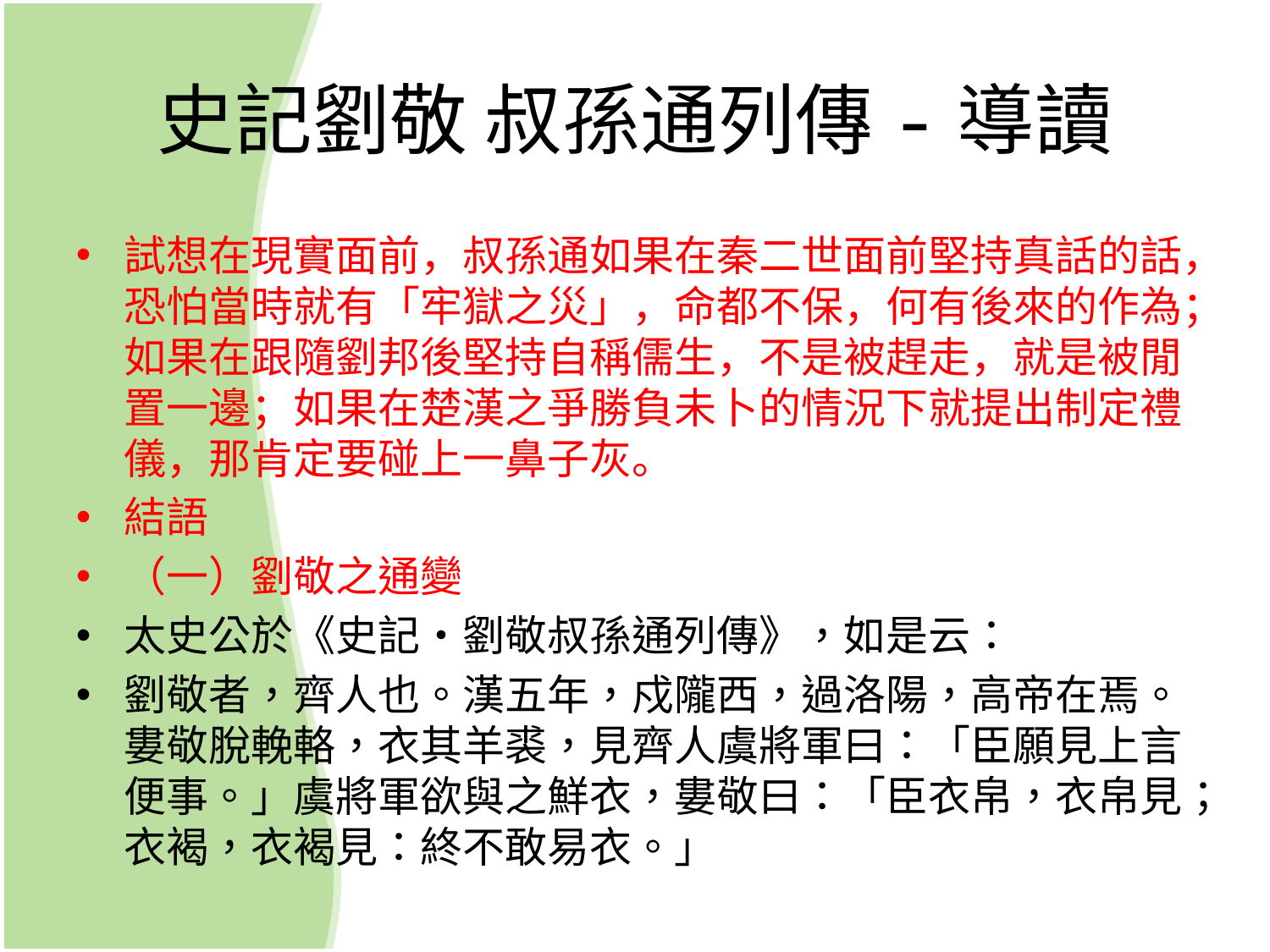

# 史記劉敬 叔孫通列傳-導讀
試想在現實面前，叔孫通如果在秦二世面前堅持真話的話，恐怕當時就有「牢獄之災」，命都不保，何有後來的作為；如果在跟隨劉邦後堅持自稱儒生，不是被趕走，就是被閒置一邊；如果在楚漢之爭勝負未卜的情況下就提出制定禮儀，那肯定要碰上一鼻子灰。
結語
（一）劉敬之通變
太史公於《史記‧劉敬叔孫通列傳》，如是云：
劉敬者，齊人也。漢五年，戍隴西，過洛陽，高帝在焉。婁敬脫輓輅，衣其羊裘，見齊人虞將軍曰：「臣願見上言便事。」虞將軍欲與之鮮衣，婁敬曰：「臣衣帛，衣帛見；衣褐，衣褐見：終不敢易衣。」